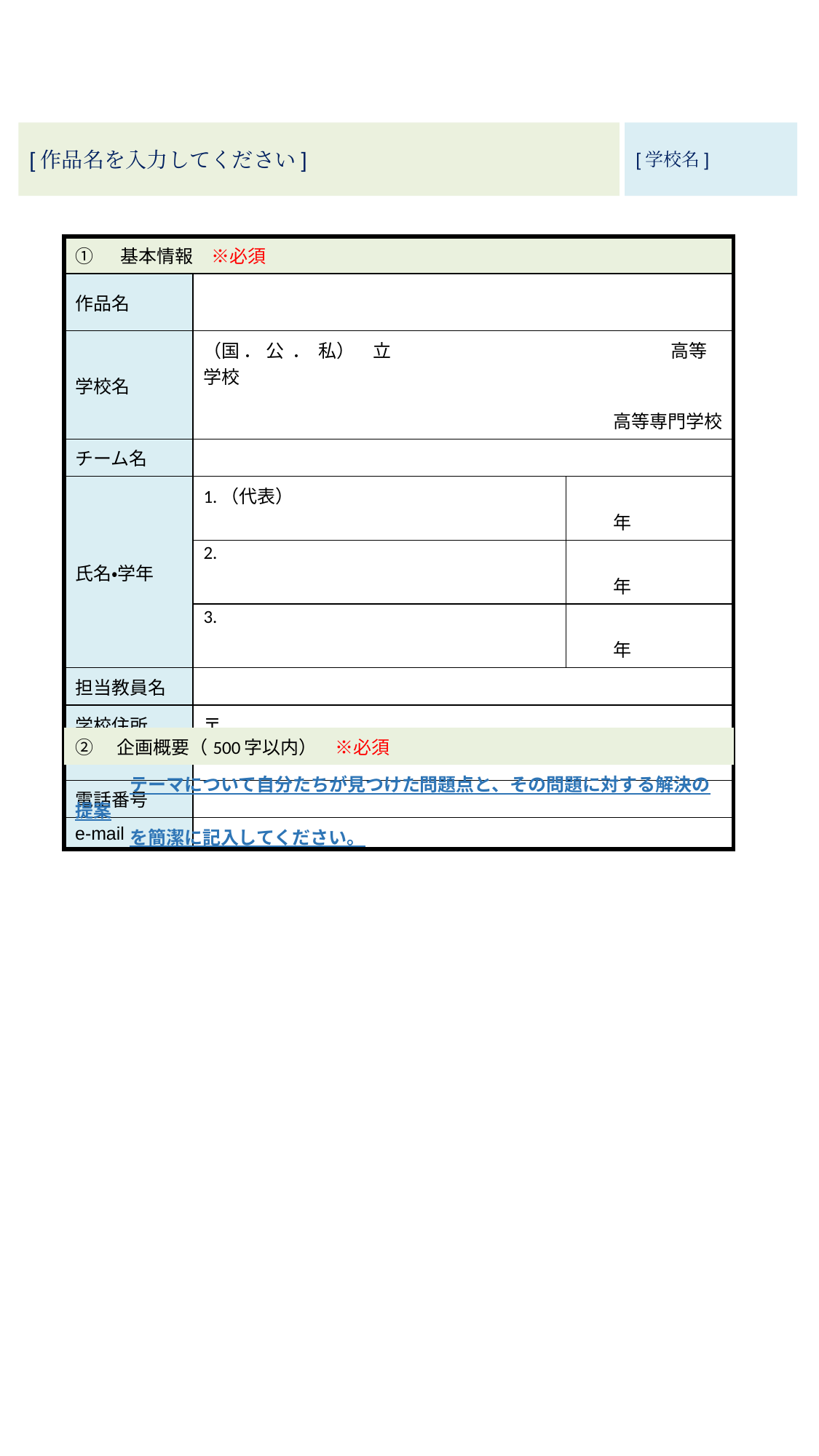

[作品名を入力してください]
[学校名]
| ① 　基本情報　※必須 |  |  |
| --- | --- | --- |
| 作品名 |  |  |
| 学校名 | （国 ． 公 ． 私）　立 高等学校 高等専門学校 |  |
| チーム名 |  |  |
| 氏名・学年 | 1.（代表） | 年 |
|  | 2. | 年 |
|  | 3. | 年 |
| 担当教員名 |  |  |
| 学校住所 | 〒 |  |
| 電話番号 |  |  |
| e-mail |  |  |
| ②　企画概要（500字以内）　※必須 |
| --- |
| テーマについて自分たちが見つけた問題点と、その問題に対する解決の提案 　　　を簡潔に記入してください。 |